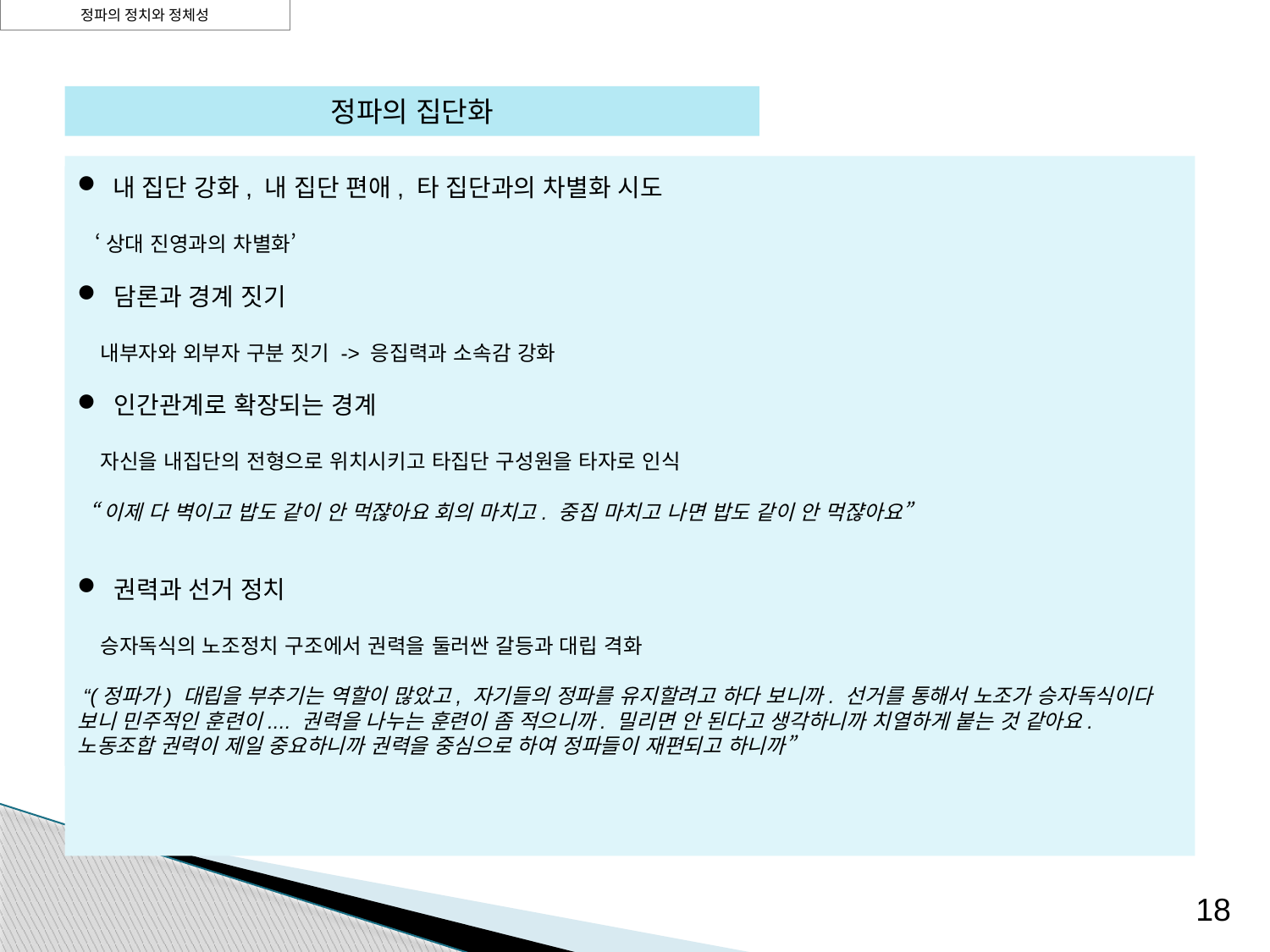

정파의 정치와 정체성
정파의 집단화

 내 집단 강화, 내 집단 편애, 타 집단과의 차별화 시도

   ‘상대 진영과의 차별화’

 담론과 경계 짓기

   내부자와 외부자 구분 짓기 -> 응집력과 소속감 강화

 인간관계로 확장되는 경계

   자신을 내집단의 전형으로 위치시키고 타집단 구성원을 타자로 인식

  “이제 다 벽이고 밥도 같이 안 먹쟎아요 회의 마치고. 중집 마치고 나면 밥도 같이 안 먹쟎아요”

 권력과 선거 정치

   승자독식의 노조정치 구조에서 권력을 둘러싼 갈등과 대립 격화

 “(정파가) 대립을 부추기는 역할이 많았고, 자기들의 정파를 유지할려고 하다 보니까. 선거를 통해서 노조가 승자독식이다 보니 민주적인 훈련이.... 권력을 나누는 훈련이 좀 적으니까. 밀리면 안 된다고 생각하니까 치열하게 붙는 것 같아요. 노동조합 권력이 제일 중요하니까 권력을 중심으로 하여 정파들이 재편되고 하니까”

18